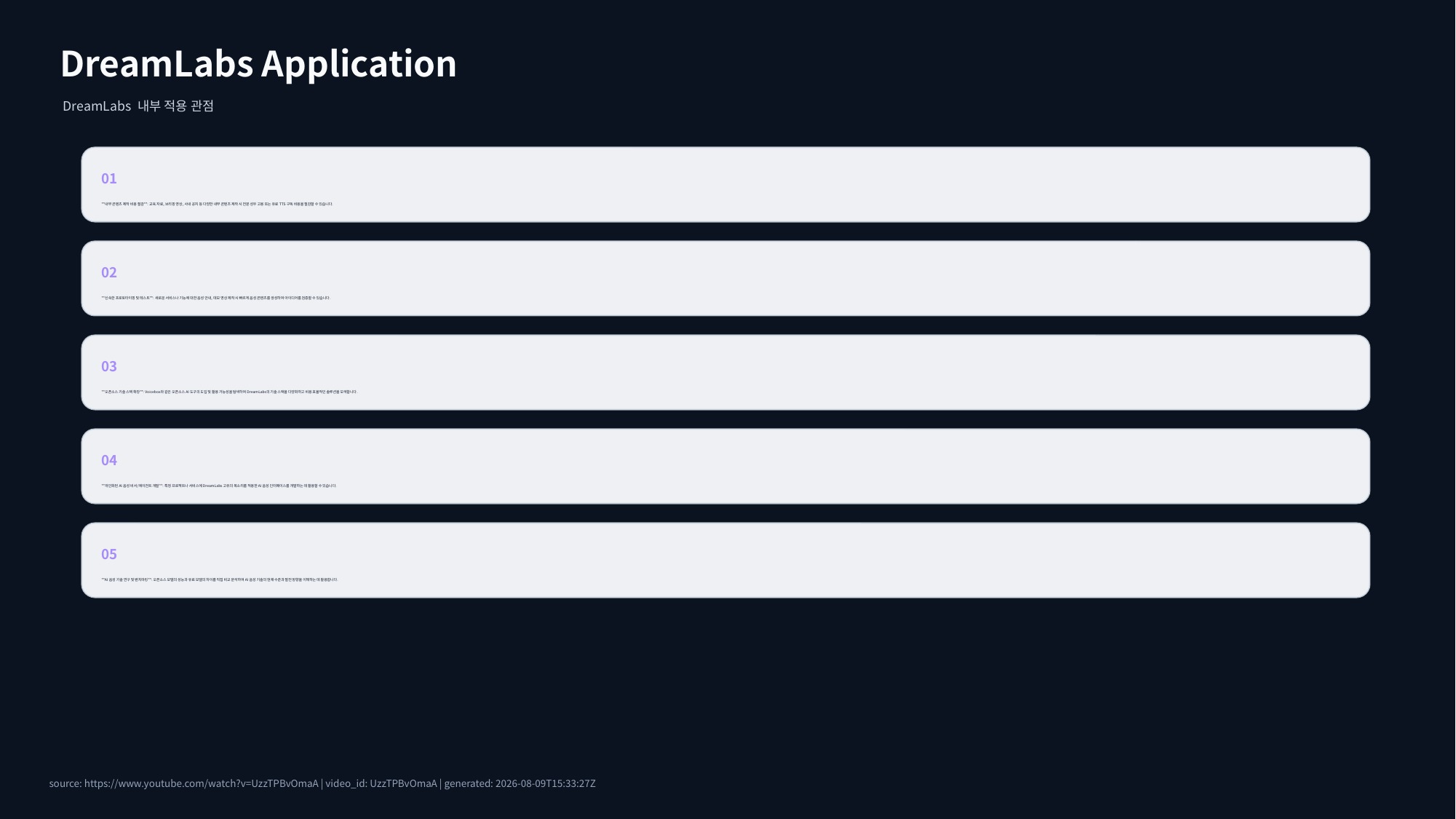

DreamLabs Application
DreamLabs 내부 적용 관점

01
**내부 콘텐츠 제작 비용 절감**: 교육 자료, 브리핑 영상, 사내 공지 등 다양한 내부 콘텐츠 제작 시 전문 성우 고용 또는 유료 TTS 구독 비용을 절감할 수 있습니다.

02
**신속한 프로토타이핑 및 테스트**: 새로운 서비스나 기능에 대한 음성 안내, 데모 영상 제작 시 빠르게 음성 콘텐츠를 생성하여 아이디어를 검증할 수 있습니다.

03
**오픈소스 기술 스택 확장**: Voicebox와 같은 오픈소스 AI 도구의 도입 및 활용 가능성을 탐색하여 DreamLabs의 기술 스택을 다양화하고 비용 효율적인 솔루션을 모색합니다.

04
**개인화된 AI 음성 비서/에이전트 개발**: 특정 프로젝트나 서비스에 DreamLabs 고유의 목소리를 적용한 AI 음성 인터페이스를 개발하는 데 활용할 수 있습니다.

05
**AI 음성 기술 연구 및 벤치마킹**: 오픈소스 모델의 성능과 유료 모델의 차이를 직접 비교 분석하여 AI 음성 기술의 현재 수준과 발전 방향을 이해하는 데 활용합니다.
source: https://www.youtube.com/watch?v=UzzTPBvOmaA | video_id: UzzTPBvOmaA | generated: 2026-08-09T15:33:27Z